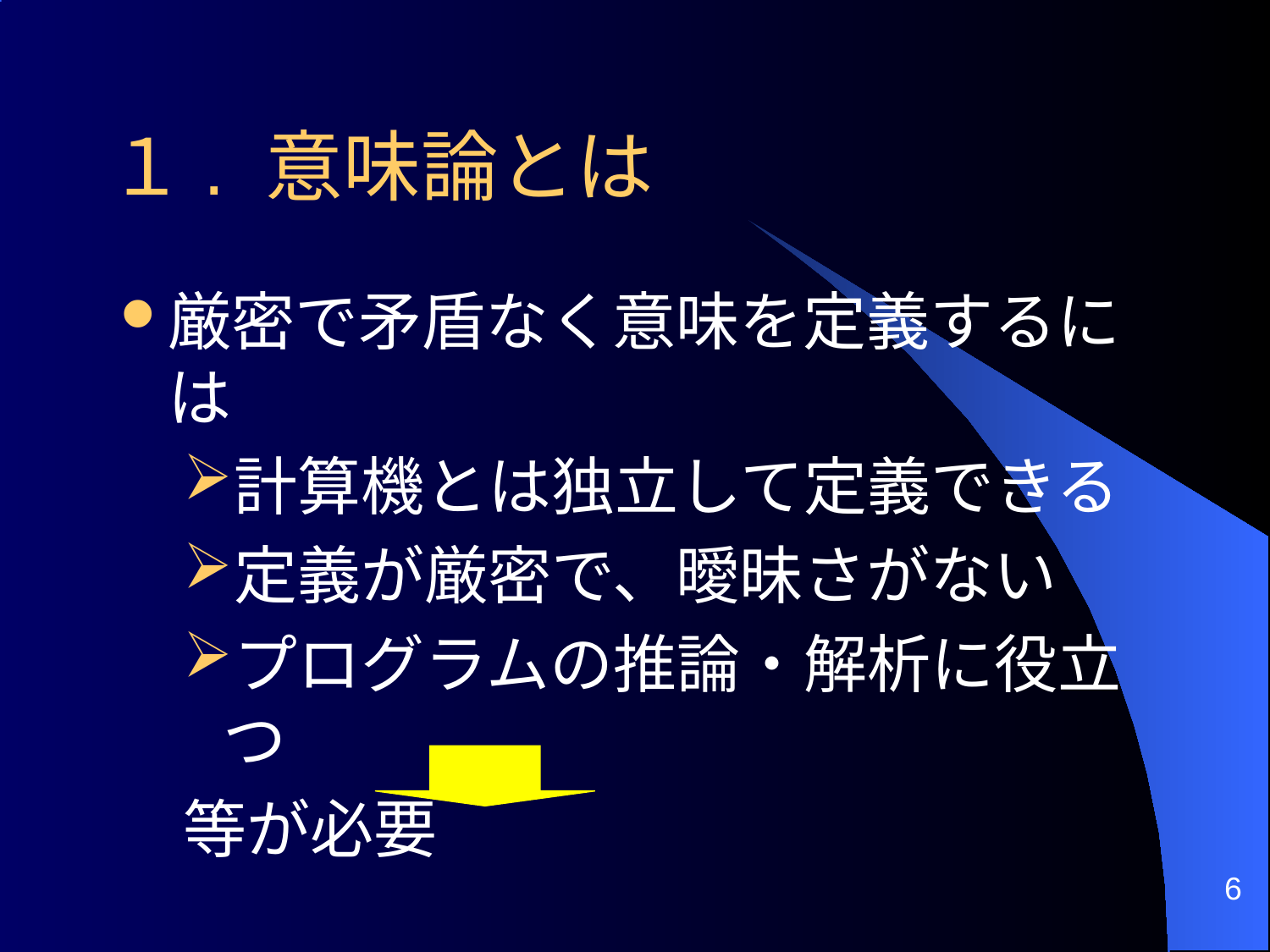

# １. 意味論とは
厳密で矛盾なく意味を定義するには
計算機とは独立して定義できる
定義が厳密で、曖昧さがない
プログラムの推論・解析に役立つ
等が必要

形式的意味論 (formal semantics)

6